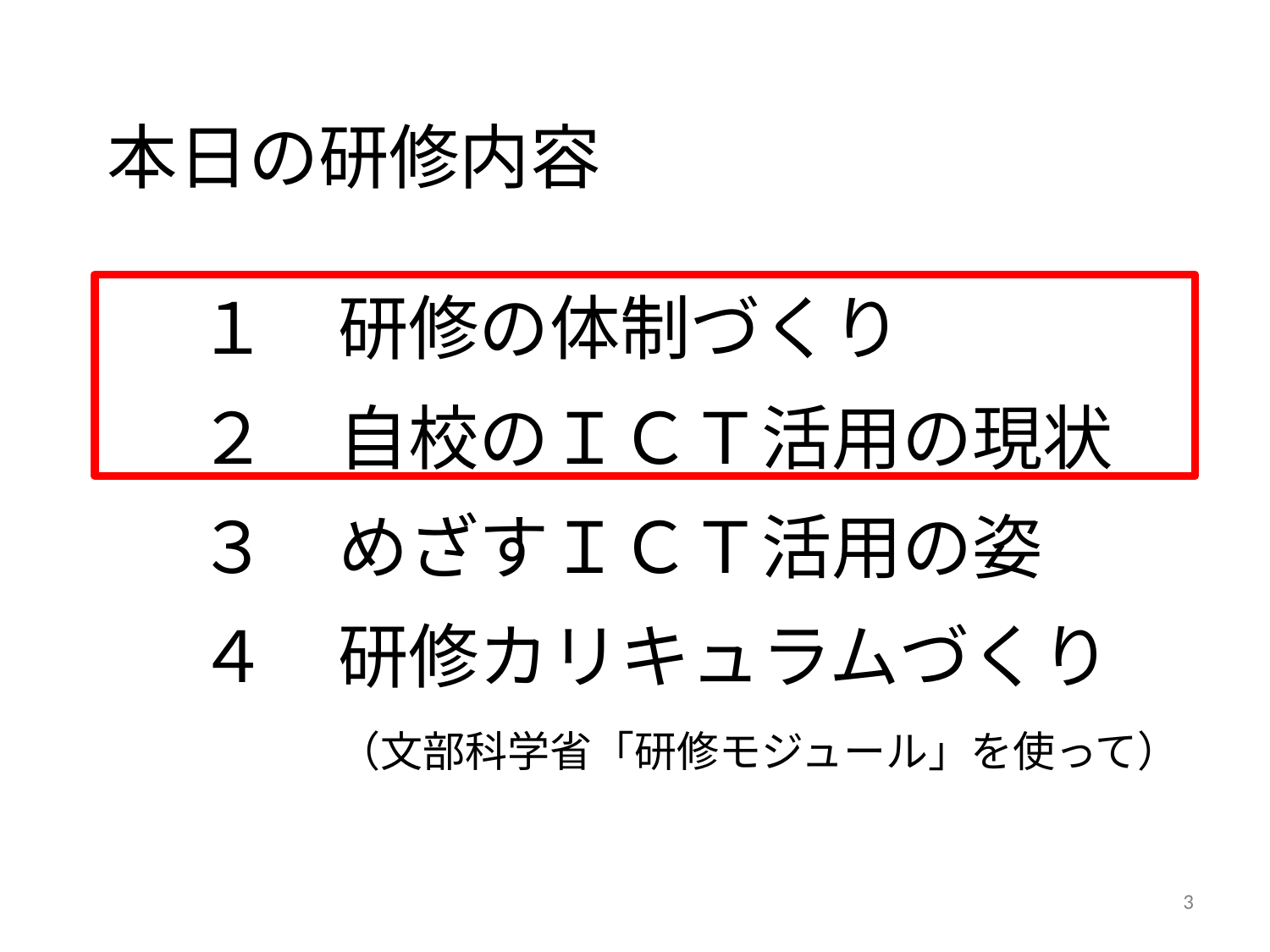

本日の研修内容

１　研修の体制づくり
２　自校のＩＣＴ活用の現状
３　めざすＩＣＴ活用の姿
４　研修カリキュラムづくり
　　（文部科学省「研修モジュール」を使って）
3